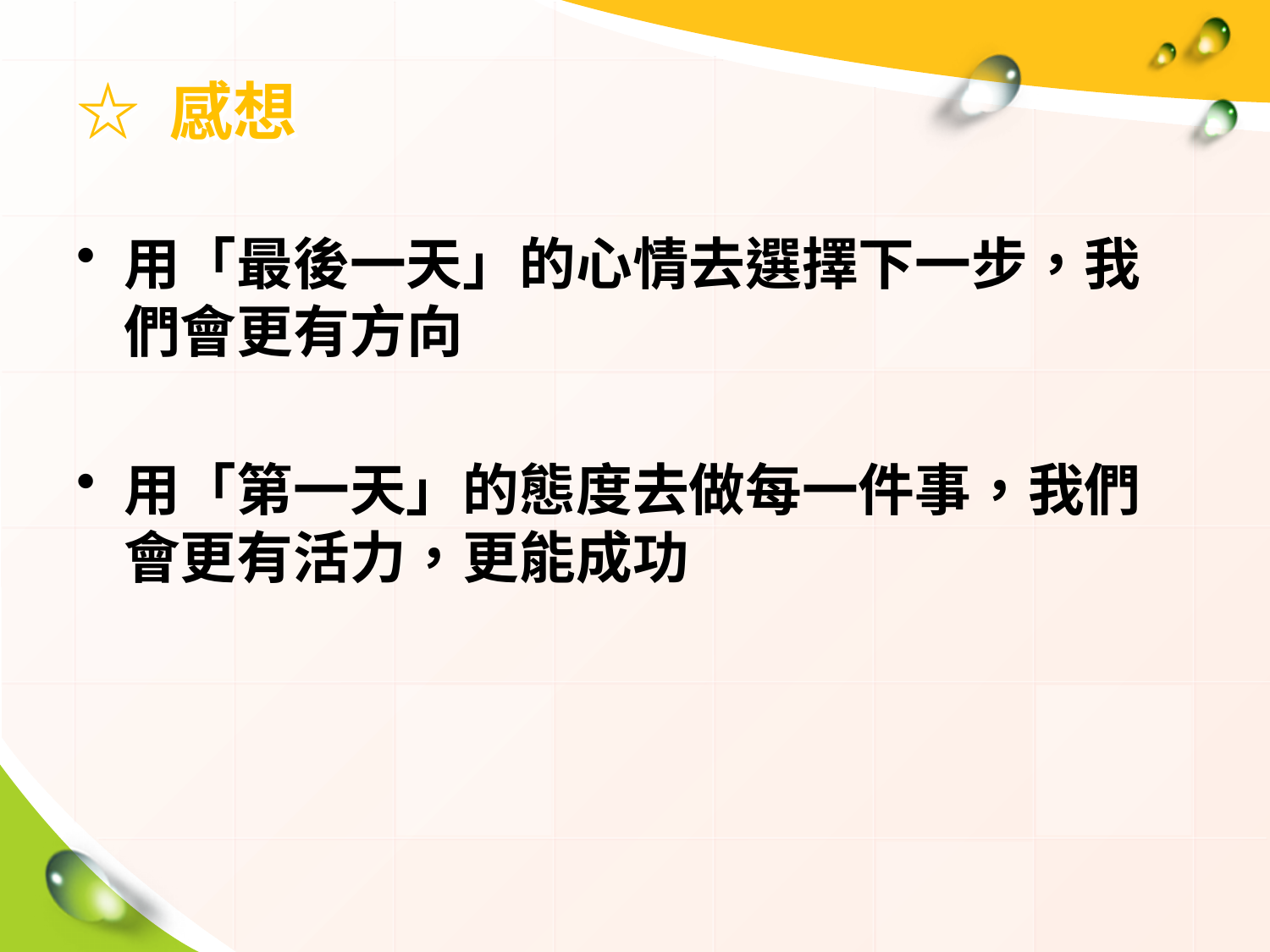

# ☆ 感想
用「最後一天」的心情去選擇下一步，我們會更有方向

用「第一天」的態度去做每一件事，我們會更有活力，更能成功